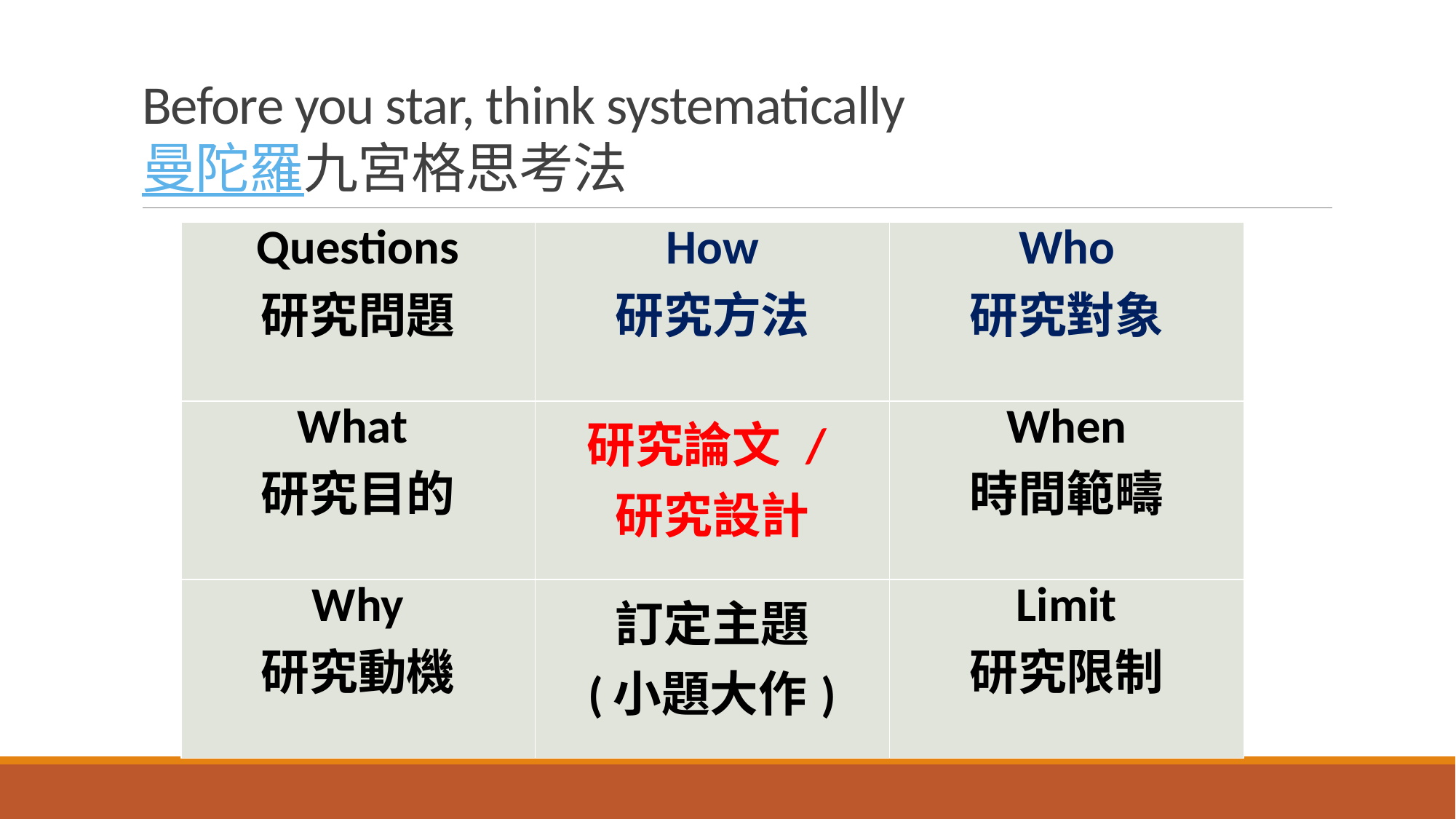

# Before you star, think systematically 曼陀羅九宮格思考法
| Questions 研究問題 | How 研究方法 | Who 研究對象 |
| --- | --- | --- |
| What 研究目的 | 研究論文 / 研究設計 | When 時間範疇 |
| Why 研究動機 | 訂定主題 (小題大作) | Limit 研究限制 |